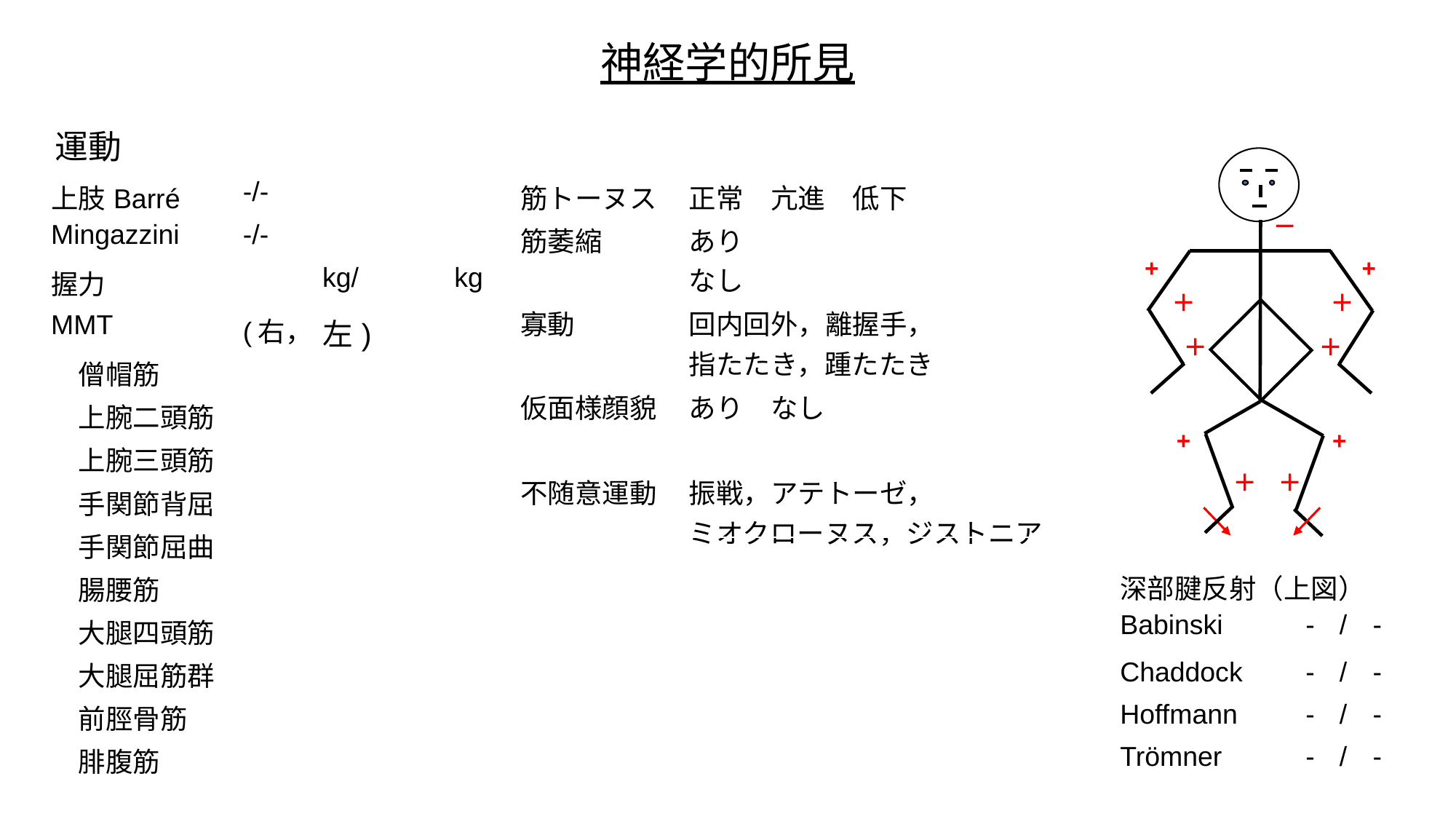

神経学的所見
運動

| 上肢Barré | -/- |  |  |  |
| --- | --- | --- | --- | --- |
| Mingazzini | -/- |  |  |  |
| 握力 |  | kg/ |  | kg |
| MMT | (右， | 左) |  |  |
| 僧帽筋 |  |  |  |  |
| 上腕二頭筋 |  |  |  |  |
| 上腕三頭筋 |  |  |  |  |
| 手関節背屈 |  |  |  |  |
| 手関節屈曲 |  |  |  |  |
| 腸腰筋 |  |  |  |  |
| 大腿四頭筋 |  |  |  |  |
| 大腿屈筋群 |  |  |  |  |
| 前脛骨筋 |  |  |  |  |
| 腓腹筋 |  |  |  |  |
| 筋トーヌス | 正常　亢進　低下 |
| --- | --- |
| 筋萎縮 | あり なし |
| 寡動 | 回内回外，離握手， 指たたき，踵たたき |
| 仮面様顔貌 | あり　なし |
|  |  |
| 不随意運動 | 振戦，アテトーゼ， ミオクローヌス，ジストニア |
|  |  |
－
+
+
＋
＋
＋
＋
+
+
＋
＋

| 深部腱反射（上図） |  |  |  |
| --- | --- | --- | --- |
| Babinski | - | / | - |
| Chaddock | - | / | - |
| Hoffmann | - | / | - |
| Trömner | - | / | - |